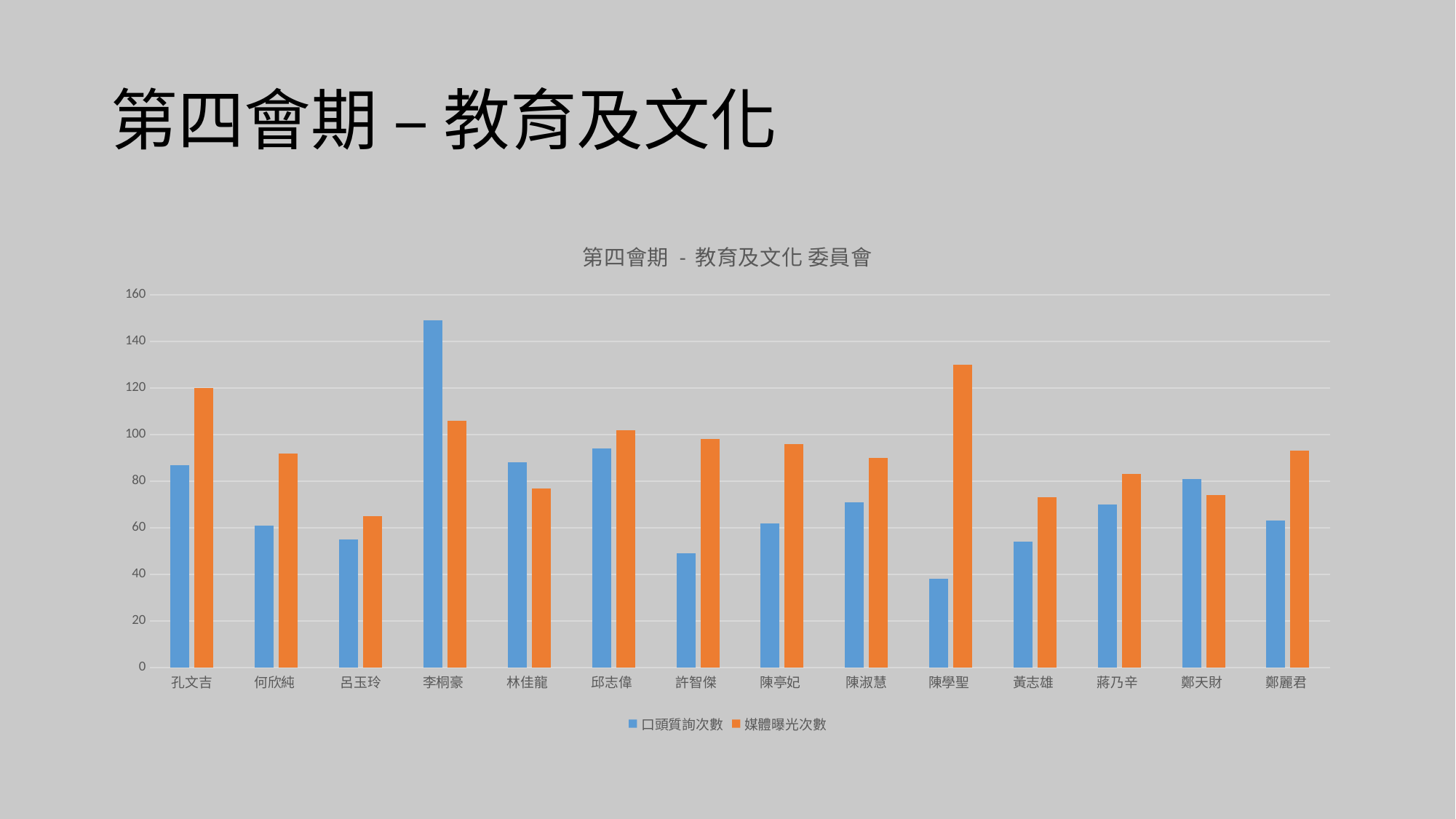

# 第四會期 – 教育及文化

### Chart: 第四會期 - 教育及文化 委員會

| Category | 口頭質詢次數 | 媒體曝光次數 |
|---|---|---|
| 孔文吉 | 87.0 | 120.0 |
| 何欣純  | 61.0 | 92.0 |
| 呂玉玲 | 55.0 | 65.0 |
| 李桐豪  | 149.0 | 106.0 |
| 林佳龍  | 88.0 | 77.0 |
| 邱志偉  | 94.0 | 102.0 |
| 許智傑  | 49.0 | 98.0 |
| 陳亭妃  | 62.0 | 96.0 |
| 陳淑慧 | 71.0 | 90.0 |
| 陳學聖  | 38.0 | 130.0 |
| 黃志雄  | 54.0 | 73.0 |
| 蔣乃辛  | 70.0 | 83.0 |
| 鄭天財  | 81.0 | 74.0 |
| 鄭麗君  | 63.0 | 93.0 |